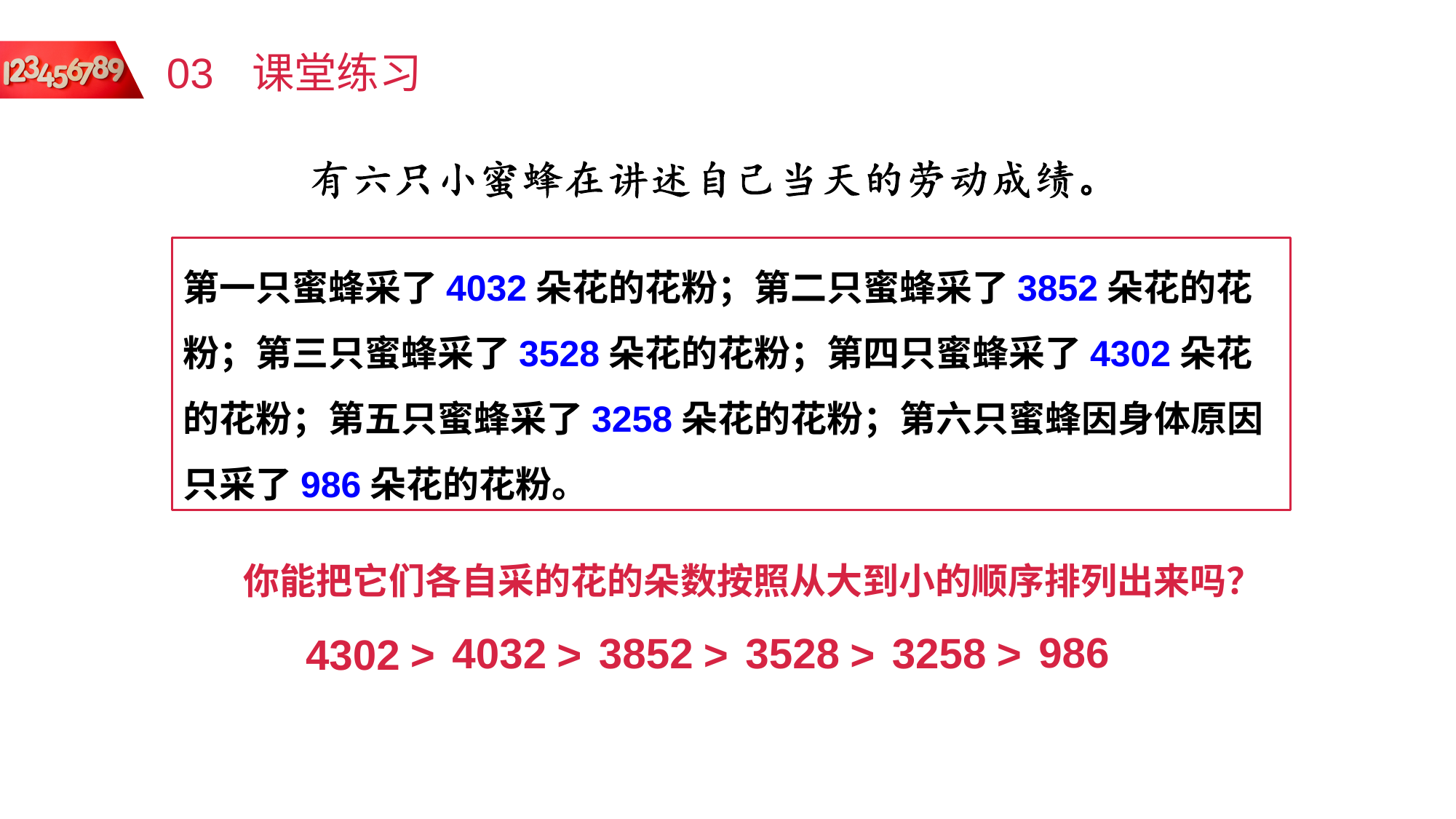

03
课堂练习

第一只蜜蜂采了4032朵花的花粉；第二只蜜蜂采了3852朵花的花粉；第三只蜜蜂采了3528朵花的花粉；第四只蜜蜂采了4302朵花的花粉；第五只蜜蜂采了3258朵花的花粉；第六只蜜蜂因身体原因只采了986朵花的花粉。
同步练习
你能把它们各自采的花的朵数按照从大到小的顺序排列出来吗？
986
>
4032
>
3852
>
3528
>
3258
>
4302